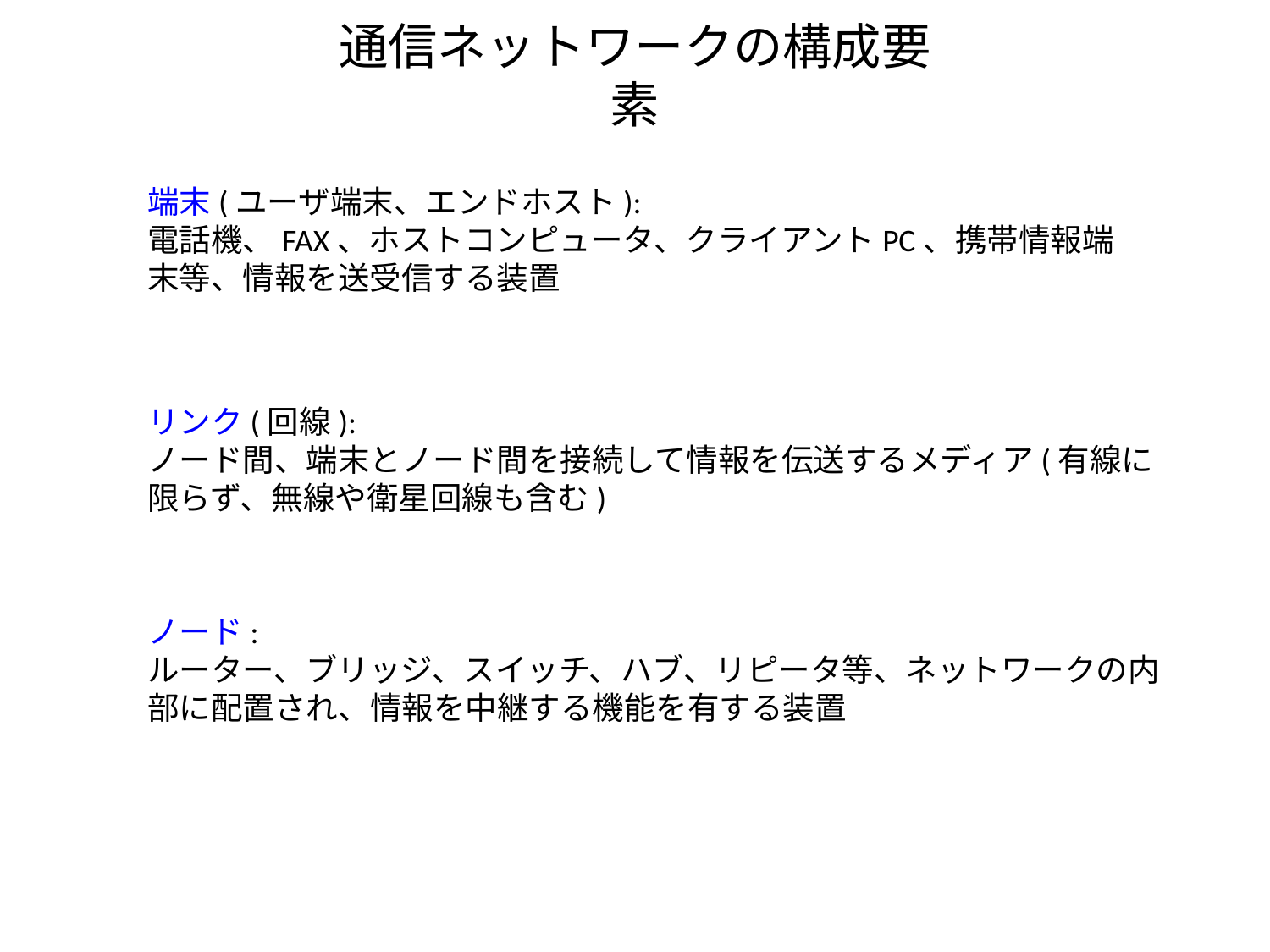

# 通信ネットワークの構成要素
端末(ユーザ端末、エンドホスト):
電話機、FAX、ホストコンピュータ、クライアントPC、携帯情報端末等、情報を送受信する装置
リンク(回線):
ノード間、端末とノード間を接続して情報を伝送するメディア(有線に限らず、無線や衛星回線も含む)
ノード:
ルーター、ブリッジ、スイッチ、ハブ、リピータ等、ネットワークの内部に配置され、情報を中継する機能を有する装置